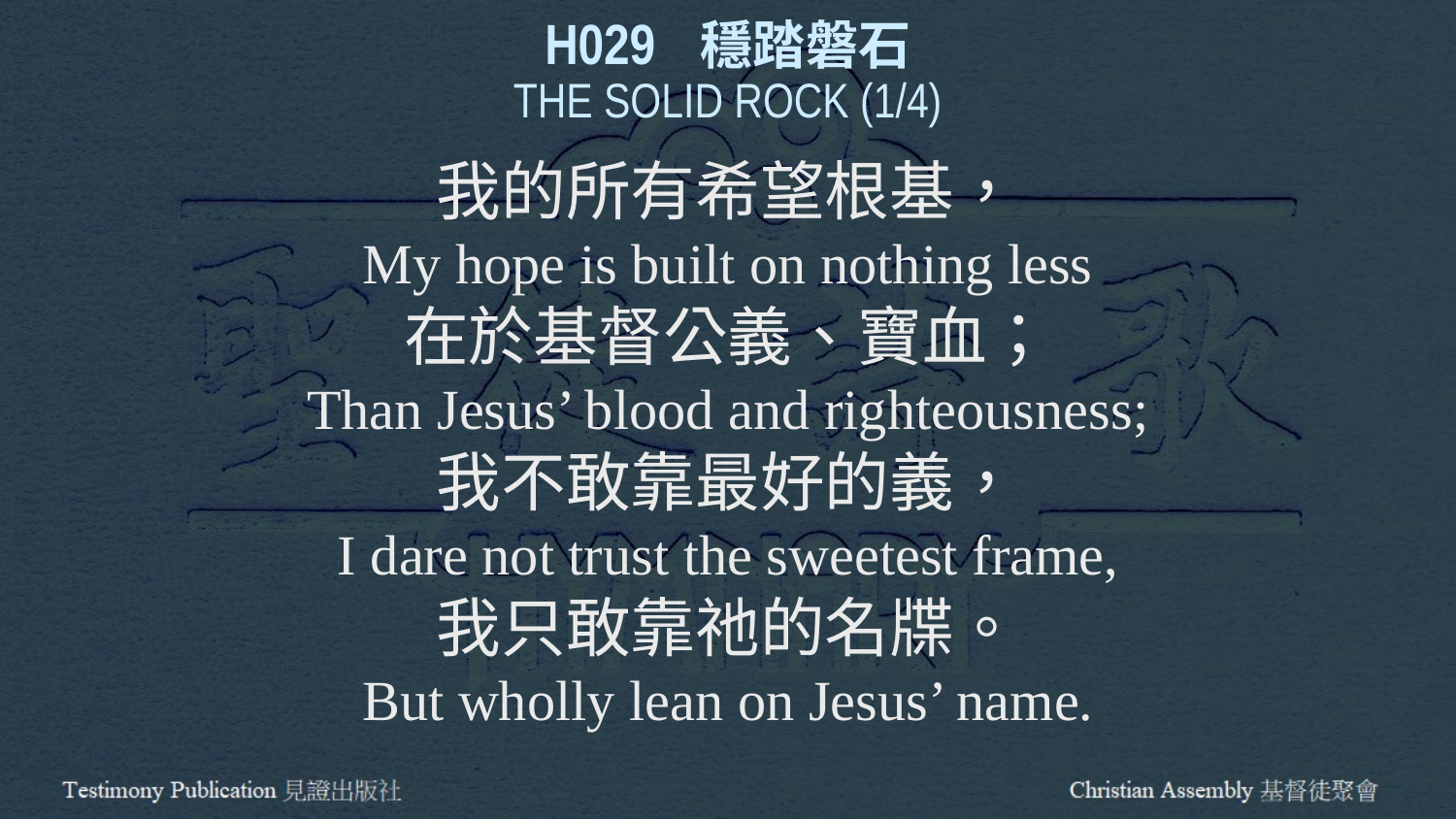

H029  穩踏磐石
THE SOLID ROCK (1/4)
我的所有希望根基，
My hope is built on nothing less
在於基督公義、寶血；
Than Jesus’ blood and righteousness;
我不敢靠最好的義，
I dare not trust the sweetest frame,
我只敢靠祂的名牒。
But wholly lean on Jesus’ name.